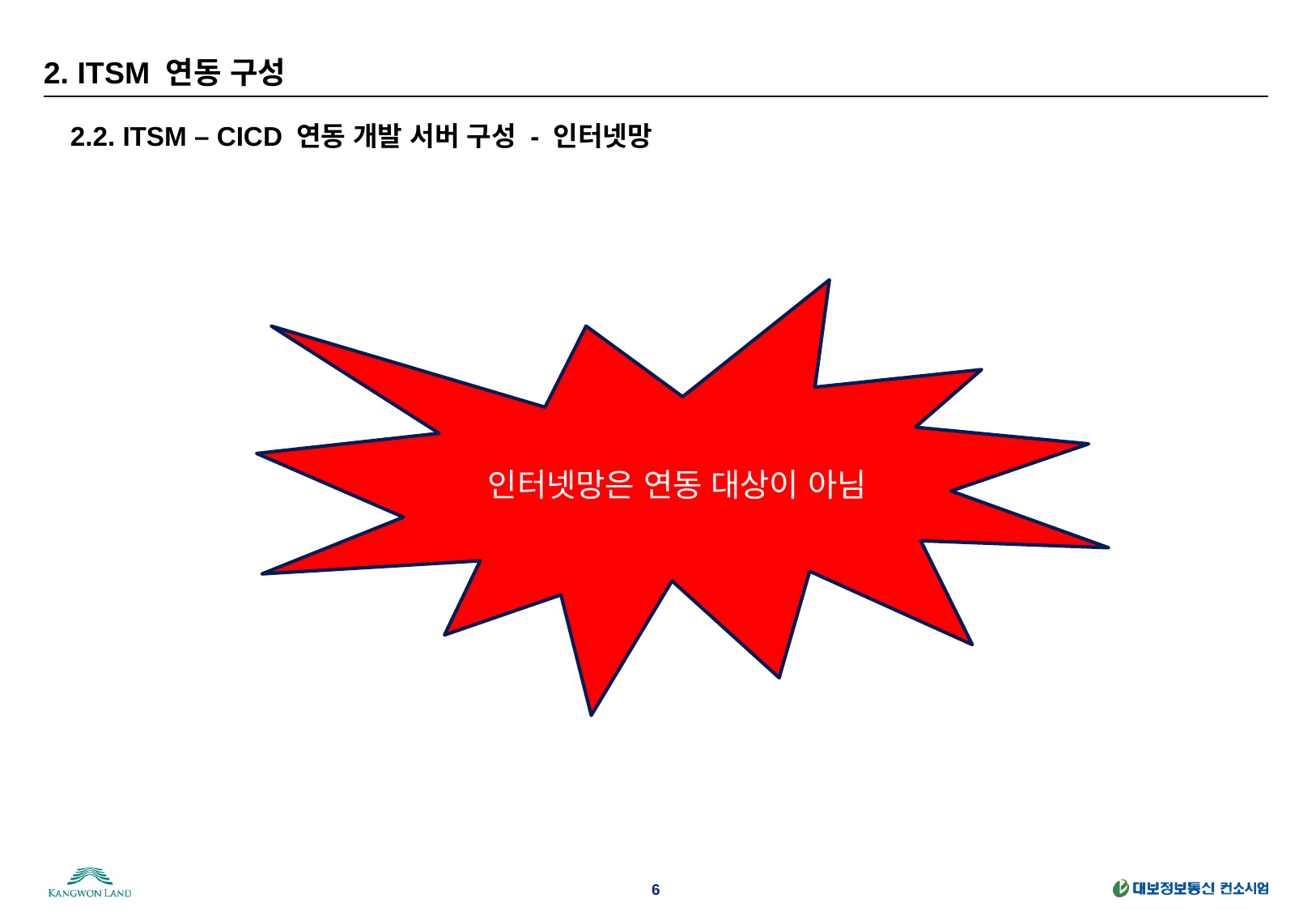

# 2. ITSM 연동 구성
2.2. ITSM – CICD 연동 개발 서버 구성 - 인터넷망
인터넷망은 연동 대상이 아님
6